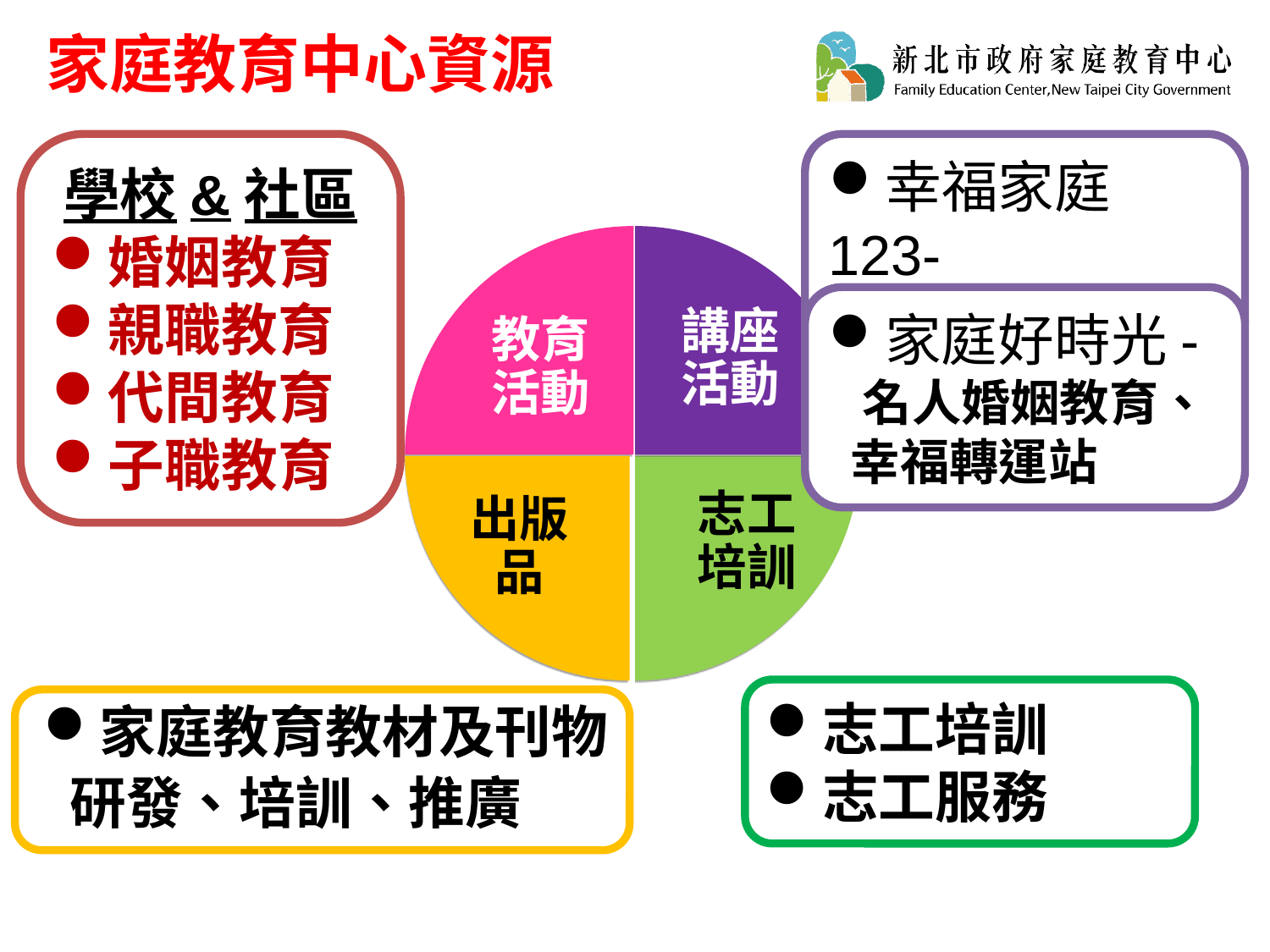

家庭教育中心資源
學校&社區
婚姻教育
親職教育
代間教育
子職教育
幸福家庭123-
  6大面向家庭議題

教育活動

講座活動
家庭好時光-
  名人婚姻教育、
  幸福轉運站

出版品

志工培訓
志工培訓
志工服務
家庭教育教材及刊物
 研發、培訓、推廣